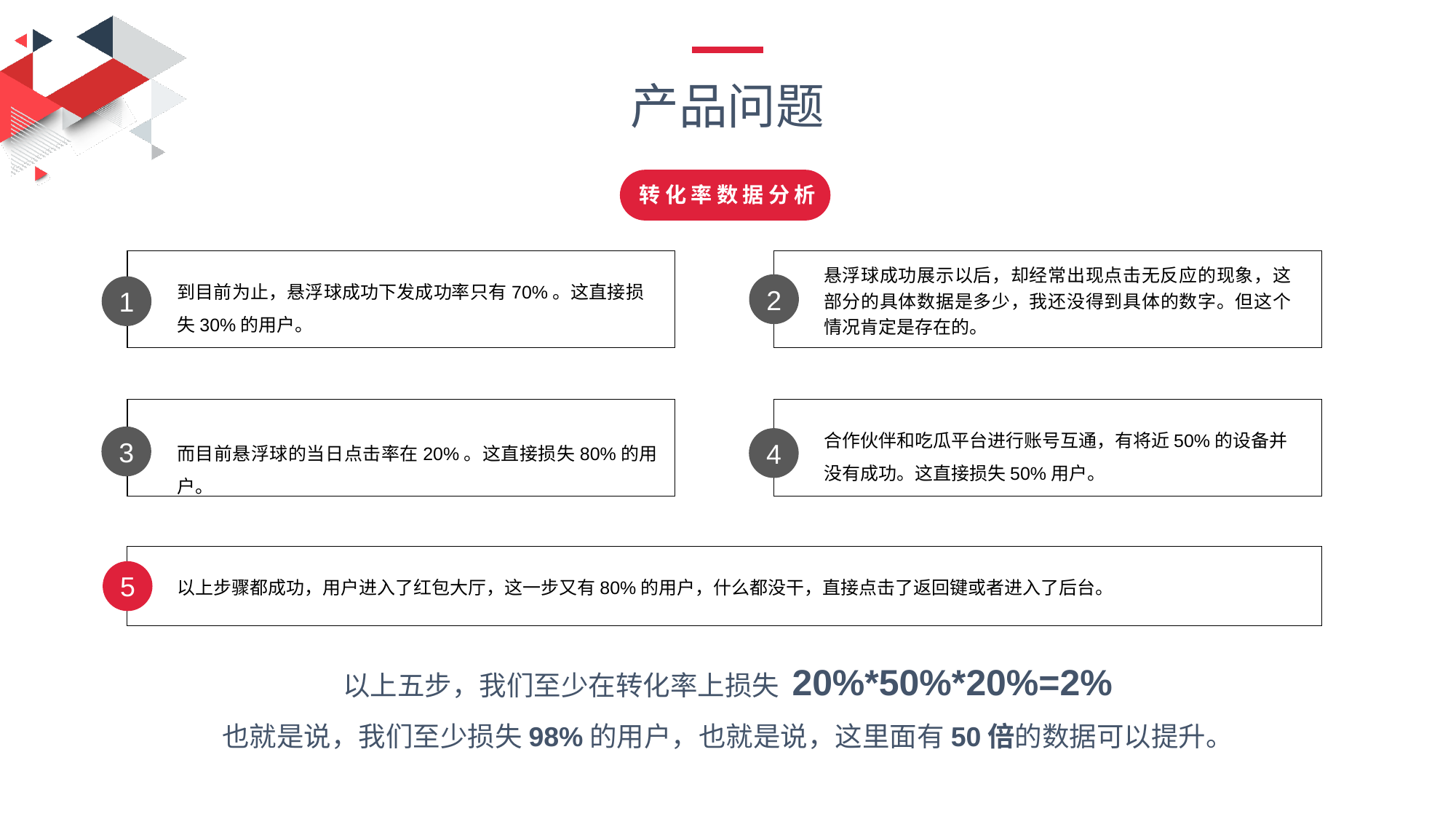

产品问题

转化率数据分析

悬浮球成功展示以后，却经常出现点击无反应的现象，这部分的具体数据是多少，我还没得到具体的数字。但这个情况肯定是存在的。
到目前为止，悬浮球成功下发成功率只有70%。这直接损失30%的用户。
2
1

合作伙伴和吃瓜平台进行账号互通，有将近50%的设备并没有成功。这直接损失50%用户。
而目前悬浮球的当日点击率在20%。这直接损失80%的用户。

3
4

5
以上步骤都成功，用户进入了红包大厅，这一步又有80%的用户，什么都没干，直接点击了返回键或者进入了后台。
以上五步，我们至少在转化率上损失 20%*50%*20%=2%
也就是说，我们至少损失98%的用户，也就是说，这里面有50倍的数据可以提升。